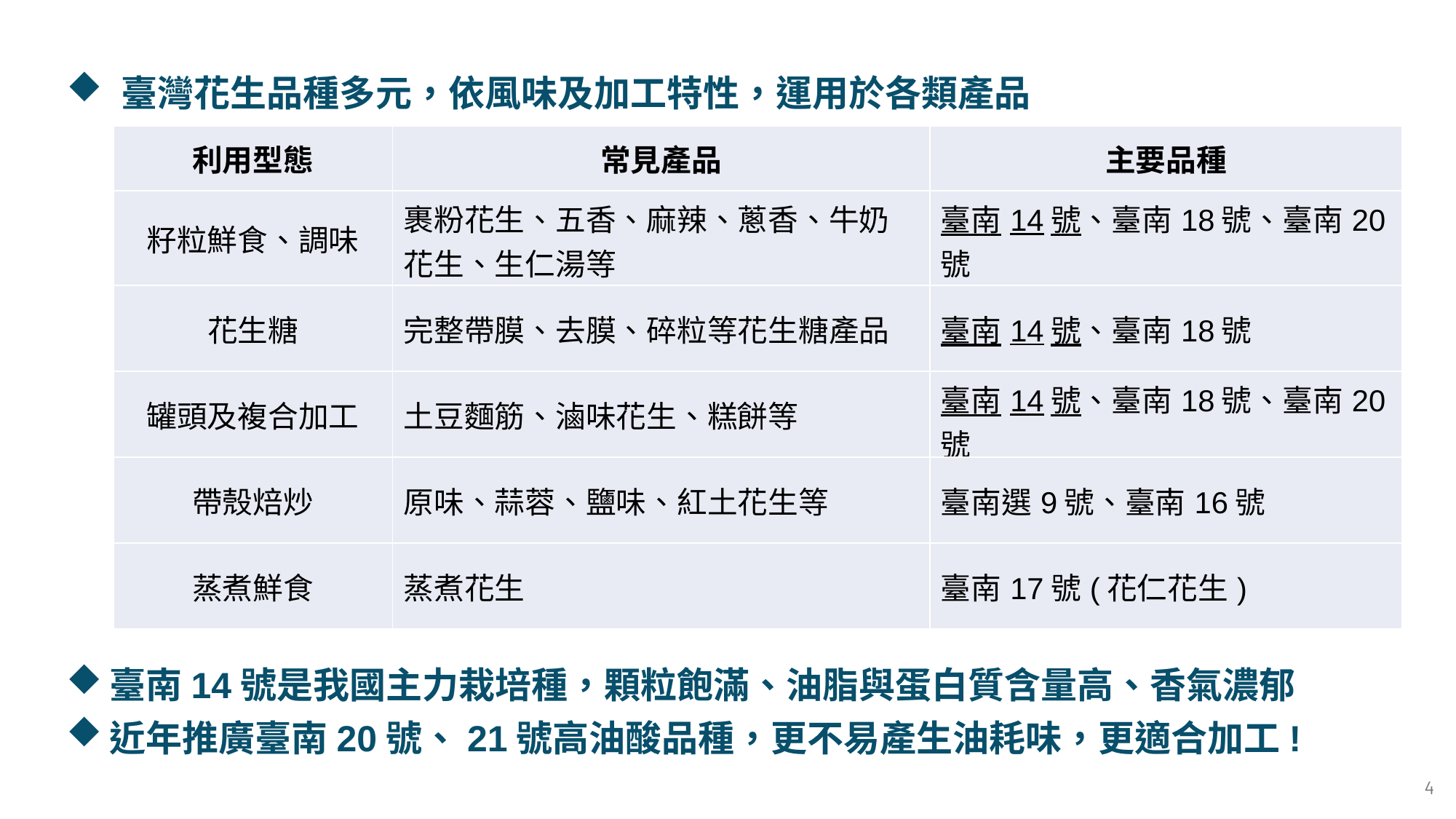

臺灣花生品種多元，依風味及加工特性，運用於各類產品
| 利用型態 | 常見產品 | 主要品種 |
| --- | --- | --- |
| 籽粒鮮食、調味 | 裹粉花生、五香、麻辣、蔥香、牛奶花生、生仁湯等 | 臺南14號、臺南18號、臺南20號 |
| 花生糖 | 完整帶膜、去膜、碎粒等花生糖產品 | 臺南14號、臺南18號 |
| 罐頭及複合加工 | 土豆麵筋、滷味花生、糕餅等 | 臺南14號、臺南18號、臺南20號 |
| 帶殼焙炒 | 原味、蒜蓉、鹽味、紅土花生等 | 臺南選9號、臺南16號 |
| 蒸煮鮮食 | 蒸煮花生 | 臺南17號(花仁花生) |
臺南14號是我國主力栽培種，顆粒飽滿、油脂與蛋白質含量高、香氣濃郁
近年推廣臺南20號、21號高油酸品種，更不易產生油耗味，更適合加工!
4